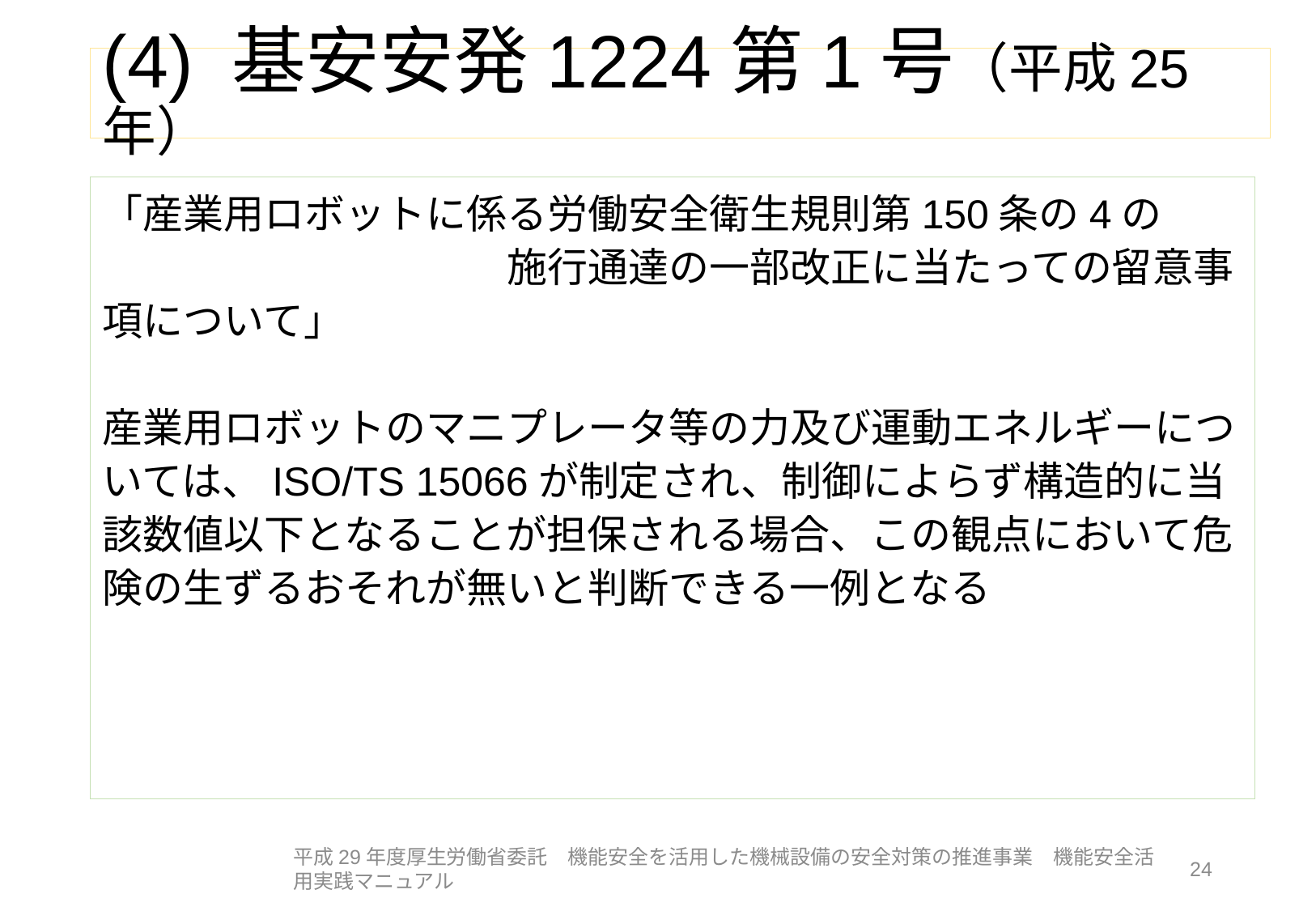

# (4) 基安安発1224第1号（平成25年）
「産業用ロボットに係る労働安全衛生規則第150条の4の
　　　　　　　　　　施行通達の一部改正に当たっての留意事項について」

産業用ロボットのマニプレータ等の力及び運動エネルギーについては、ISO/TS 15066が制定され、制御によらず構造的に当該数値以下となることが担保される場合、この観点において危険の生ずるおそれが無いと判断できる一例となる
平成29年度厚生労働省委託　機能安全を活用した機械設備の安全対策の推進事業　機能安全活用実践マニュアル
24